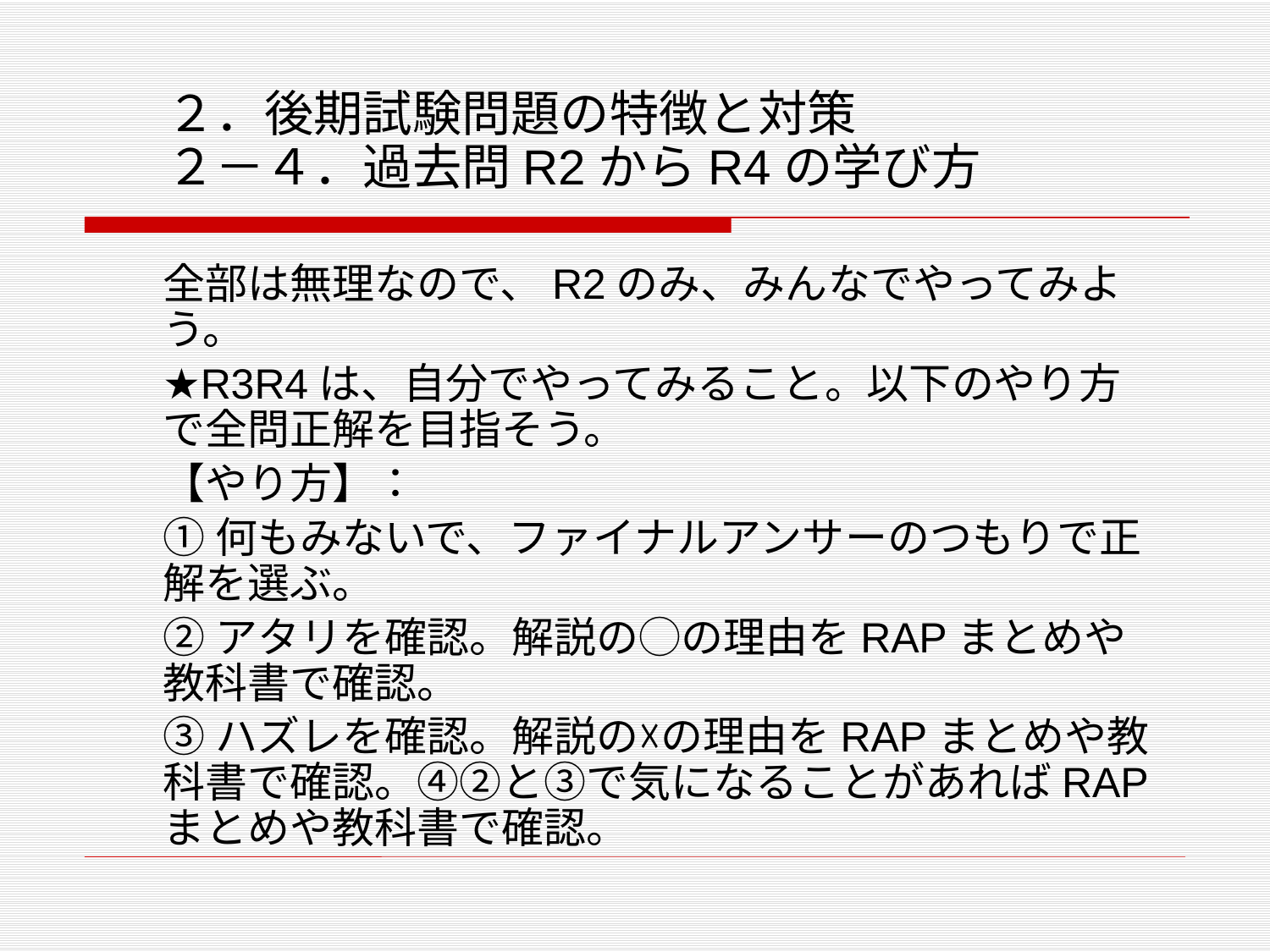

# ２．後期試験問題の特徴と対策 ２－４．過去問R2からR4の学び方
全部は無理なので、R2のみ、みんなでやってみよう。
★R3R4は、自分でやってみること。以下のやり方で全問正解を目指そう。
【やり方】：
①何もみないで、ファイナルアンサーのつもりで正解を選ぶ。
②アタリを確認。解説の◯の理由をRAPまとめや教科書で確認。
③ハズレを確認。解説の☓の理由をRAPまとめや教科書で確認。④②と③で気になることがあればRAPまとめや教科書で確認。